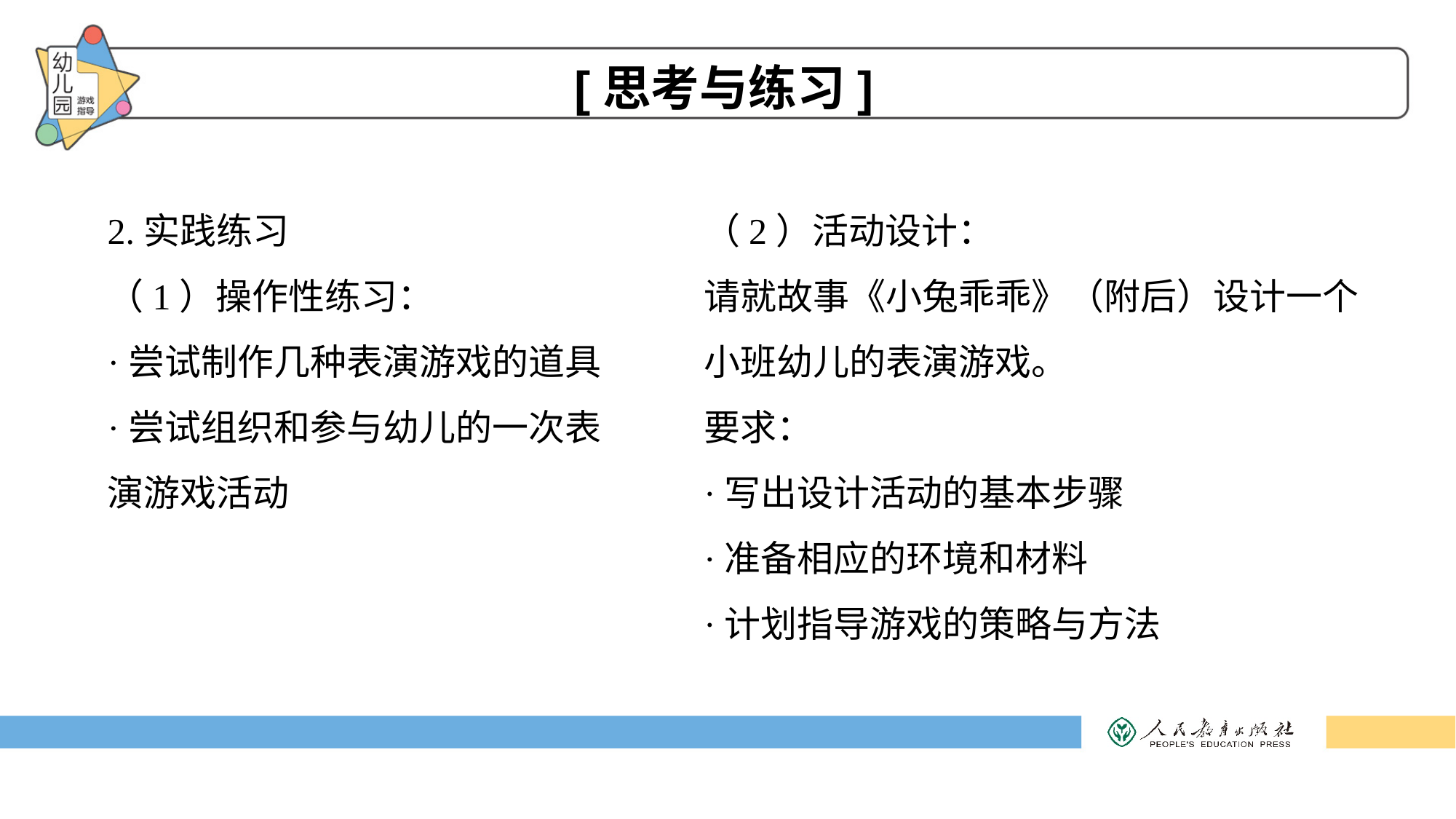

[思考与练习]
2.实践练习
（1）操作性练习：
·尝试制作几种表演游戏的道具
·尝试组织和参与幼儿的一次表演游戏活动

（2）活动设计：
请就故事《小兔乖乖》（附后）设计一个小班幼儿的表演游戏。
要求：
·写出设计活动的基本步骤
·准备相应的环境和材料
·计划指导游戏的策略与方法